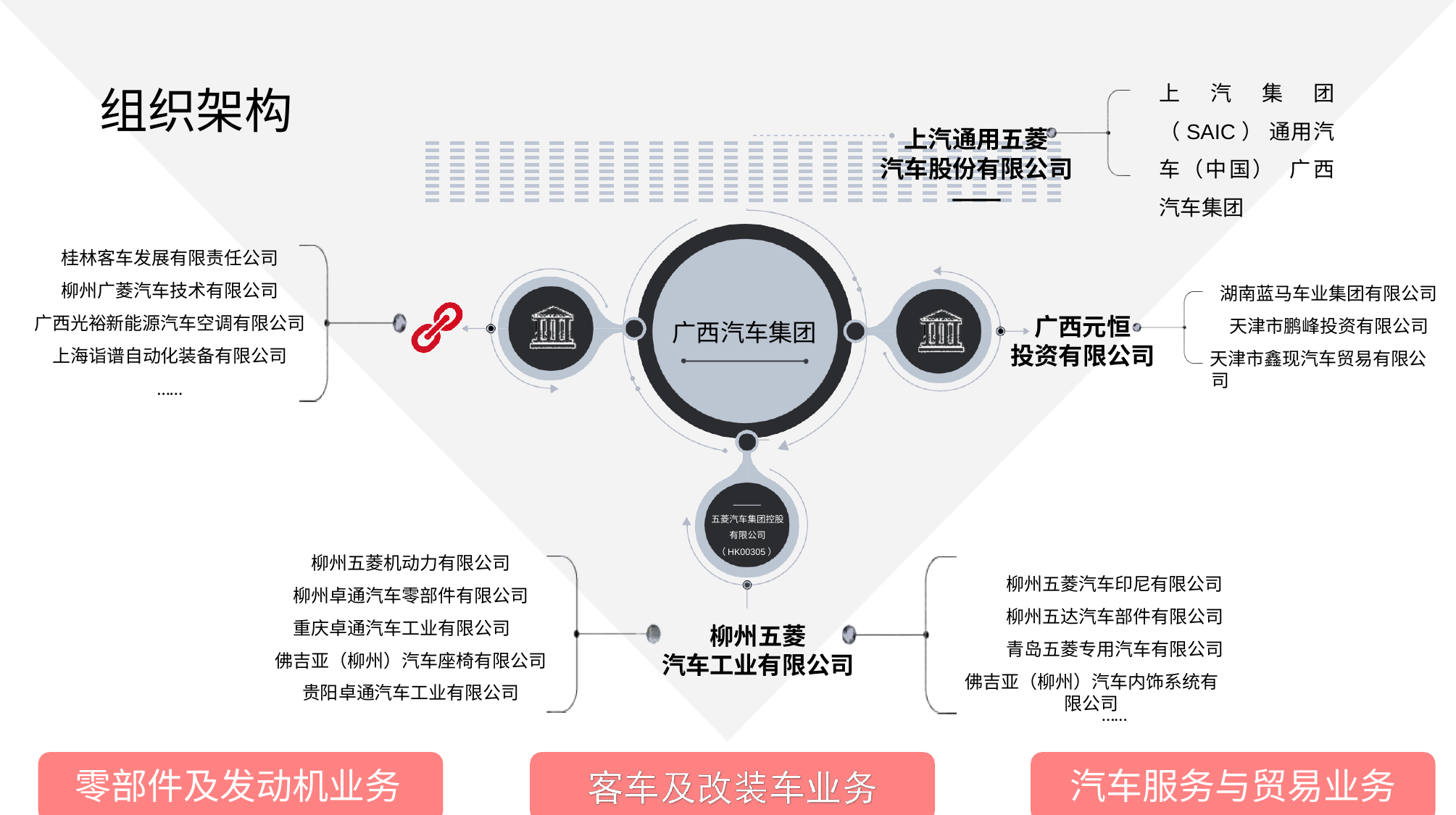

上汽集团（SAIC） 通用汽车（中国）  广西汽车集团
# 组织架构

上汽通用五菱

汽车股份有限公司
——

桂林客车发展有限责任公司 柳州广菱汽车技术有限公司

湖南蓝马车业集团有限公司 天津市鹏峰投资有限公司
天津市鑫现汽车贸易有限公司

广西光裕新能源汽车空调有限公司 上海诣谱自动化装备有限公司

广西元恒 投资有限公司
广西汽车集团
……
五菱汽车集团控股 有限公司
（HK00305）
柳州五菱机动力有限公司 柳州卓通汽车零部件有限公司 重庆卓通汽车工业有限公司
佛吉亚（柳州）汽车座椅有限公司 贵阳卓通汽车工业有限公司

柳州五菱汽车印尼有限公司
柳州五达汽车部件有限公司 青岛五菱专用汽车有限公司
佛吉亚（柳州）汽车内饰系统有限公司
柳州五菱
汽车工业有限公司
……

汽车服务与贸易业务
零部件及发动机业务